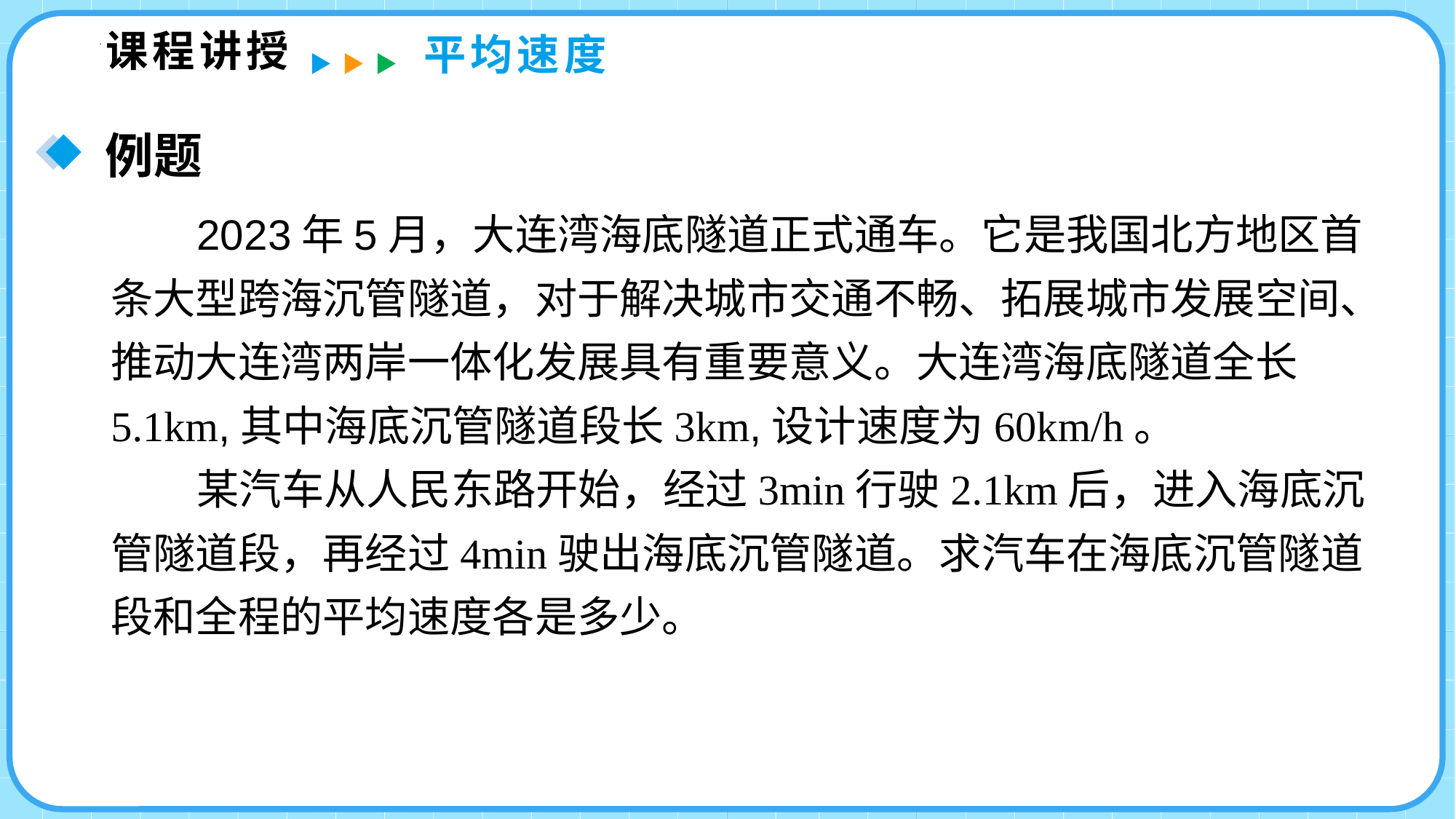

课程讲授
平均速度

例题

2023年5月，大连湾海底隧道正式通车。它是我国北方地区首条大型跨海沉管隧道，对于解决城市交通不畅、拓展城市发展空间、推动大连湾两岸一体化发展具有重要意义。大连湾海底隧道全长5.1km,其中海底沉管隧道段长3km,设计速度为60km/h。
某汽车从人民东路开始，经过3min行驶2.1km后，进入海底沉管隧道段，再经过4min驶出海底沉管隧道。求汽车在海底沉管隧道段和全程的平均速度各是多少。